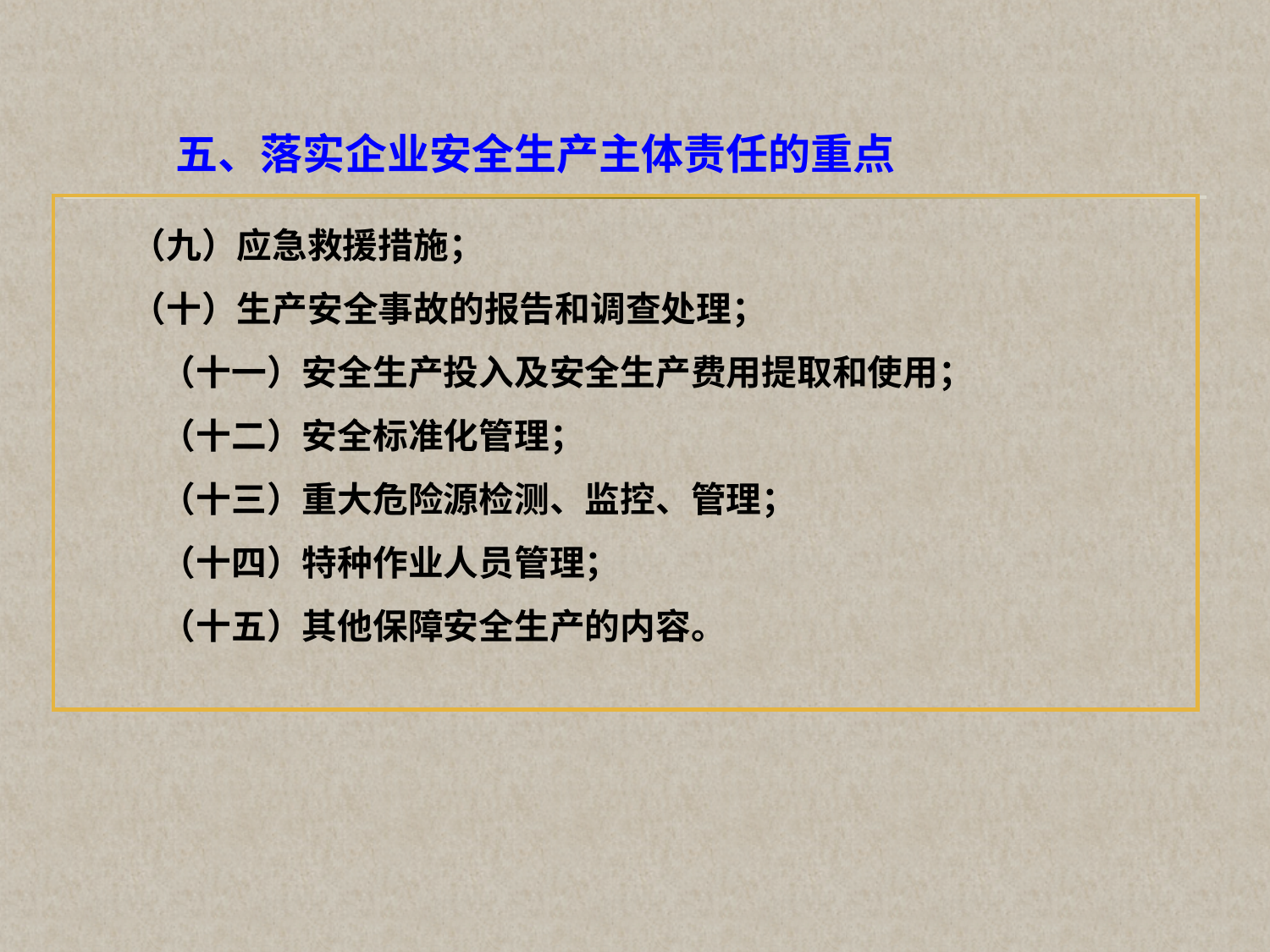

五、落实企业安全生产主体责任的重点
       （九）应急救援措施；
       （十）生产安全事故的报告和调查处理；
　　   （十一）安全生产投入及安全生产费用提取和使用；
　　   （十二）安全标准化管理；
　　   （十三）重大危险源检测、监控、管理；
　　   （十四）特种作业人员管理；
　　   （十五）其他保障安全生产的内容。